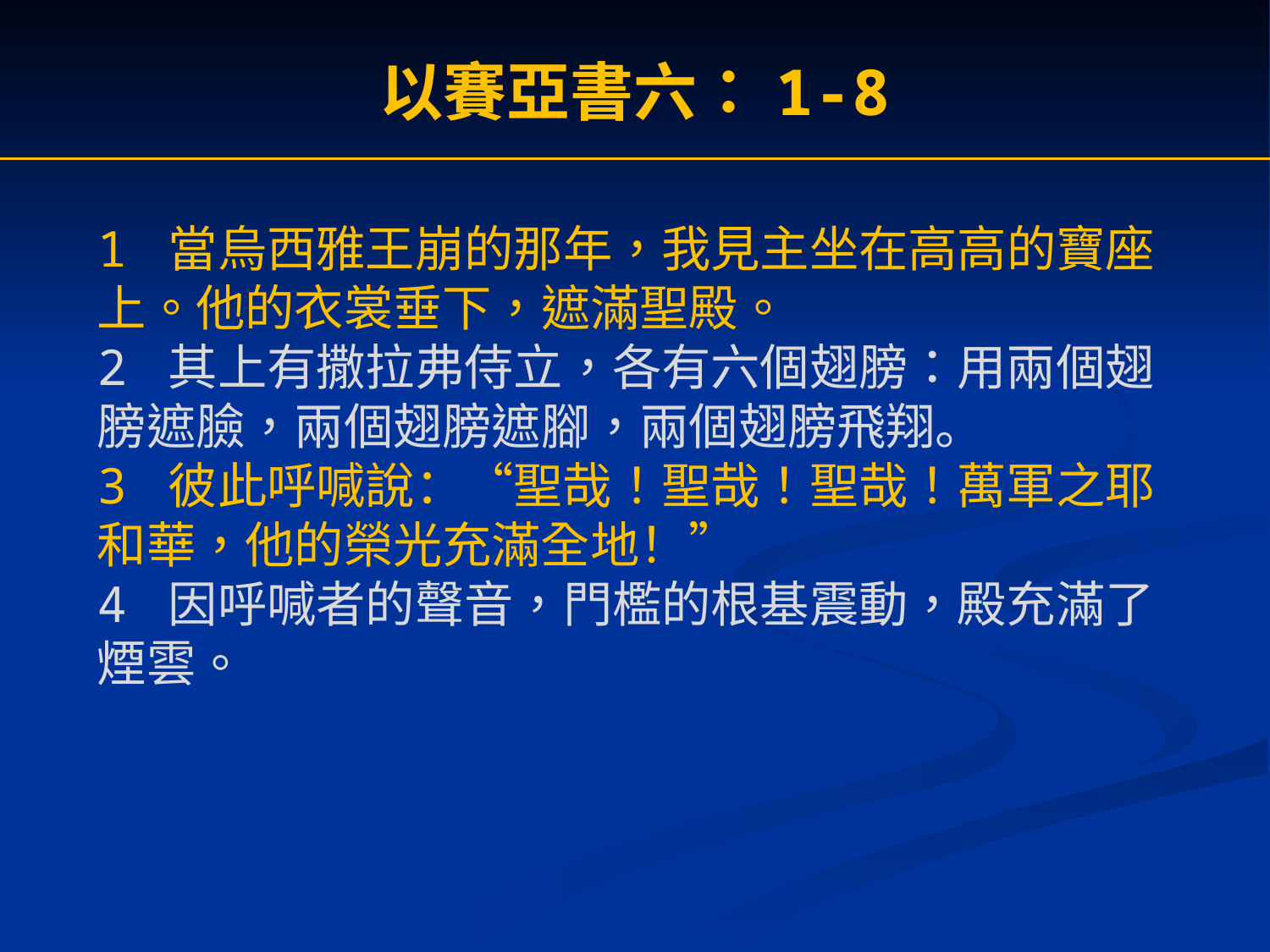

以賽亞書六：1-8
1 當烏西雅王崩的那年，我見主坐在高高的寶座上。他的衣裳垂下，遮滿聖殿。
2 其上有撒拉弗侍立，各有六個翅膀：用兩個翅膀遮臉，兩個翅膀遮腳，兩個翅膀飛翔。
3 彼此呼喊說：“聖哉！聖哉！聖哉！萬軍之耶和華，他的榮光充滿全地！”
4 因呼喊者的聲音，門檻的根基震動，殿充滿了煙雲。